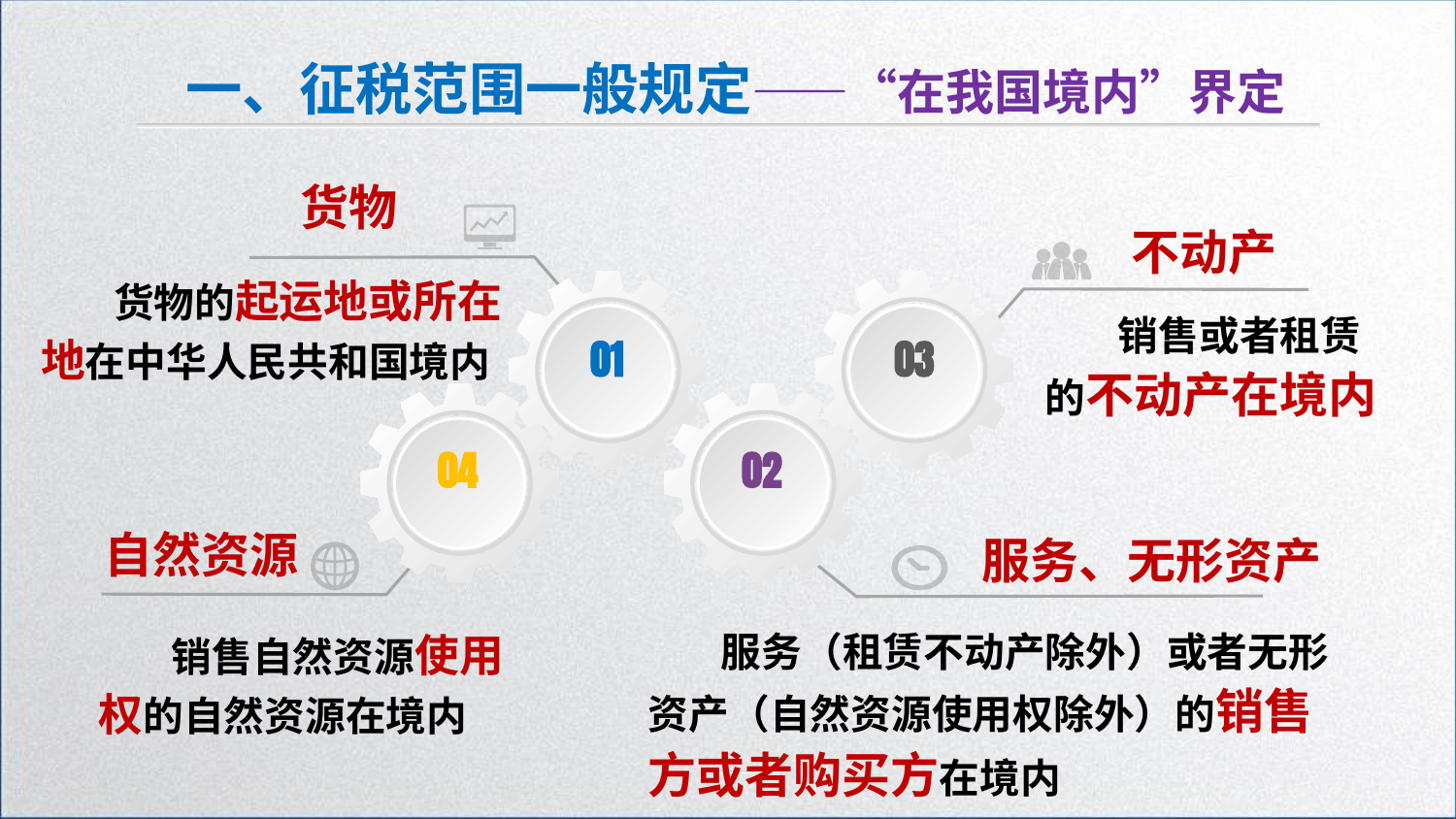

一、征税范围一般规定——“在我国境内”界定
货物

不动产

货物的起运地或所在地在中华人民共和国境内

01

03

销售或者租赁的不动产在境内

04

02

自然资源

服务、无形资产

服务（租赁不动产除外）或者无形资产（自然资源使用权除外）的销售方或者购买方在境内
销售自然资源使用权的自然资源在境内